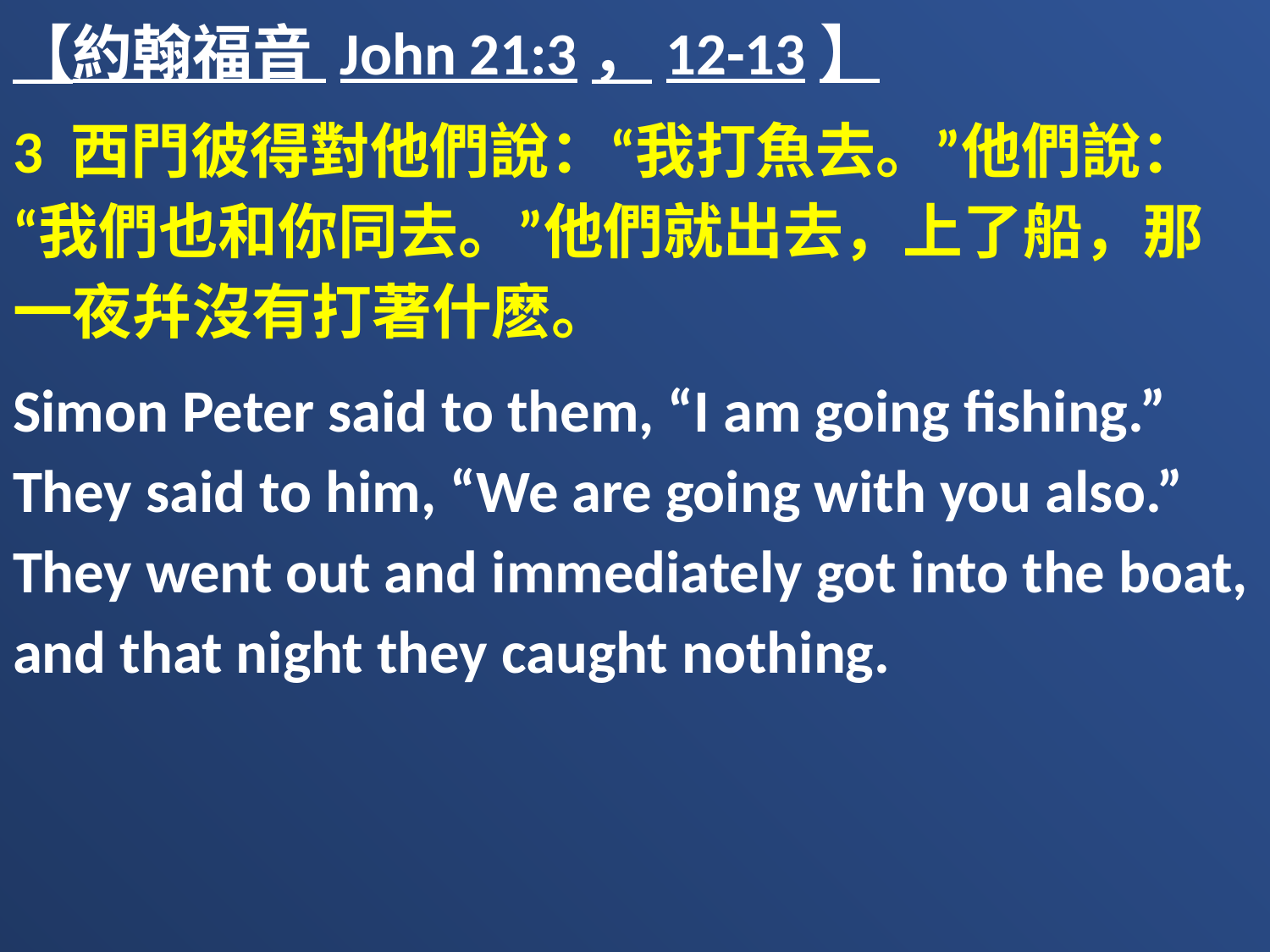

【約翰福音 John 21:3，12-13】
3 西門彼得對他們說：“我打魚去。”他們說：“我們也和你同去。”他們就出去，上了船，那一夜幷沒有打著什麽。
Simon Peter said to them, “I am going fishing.” They said to him, “We are going with you also.” They went out and immediately got into the boat, and that night they caught nothing.